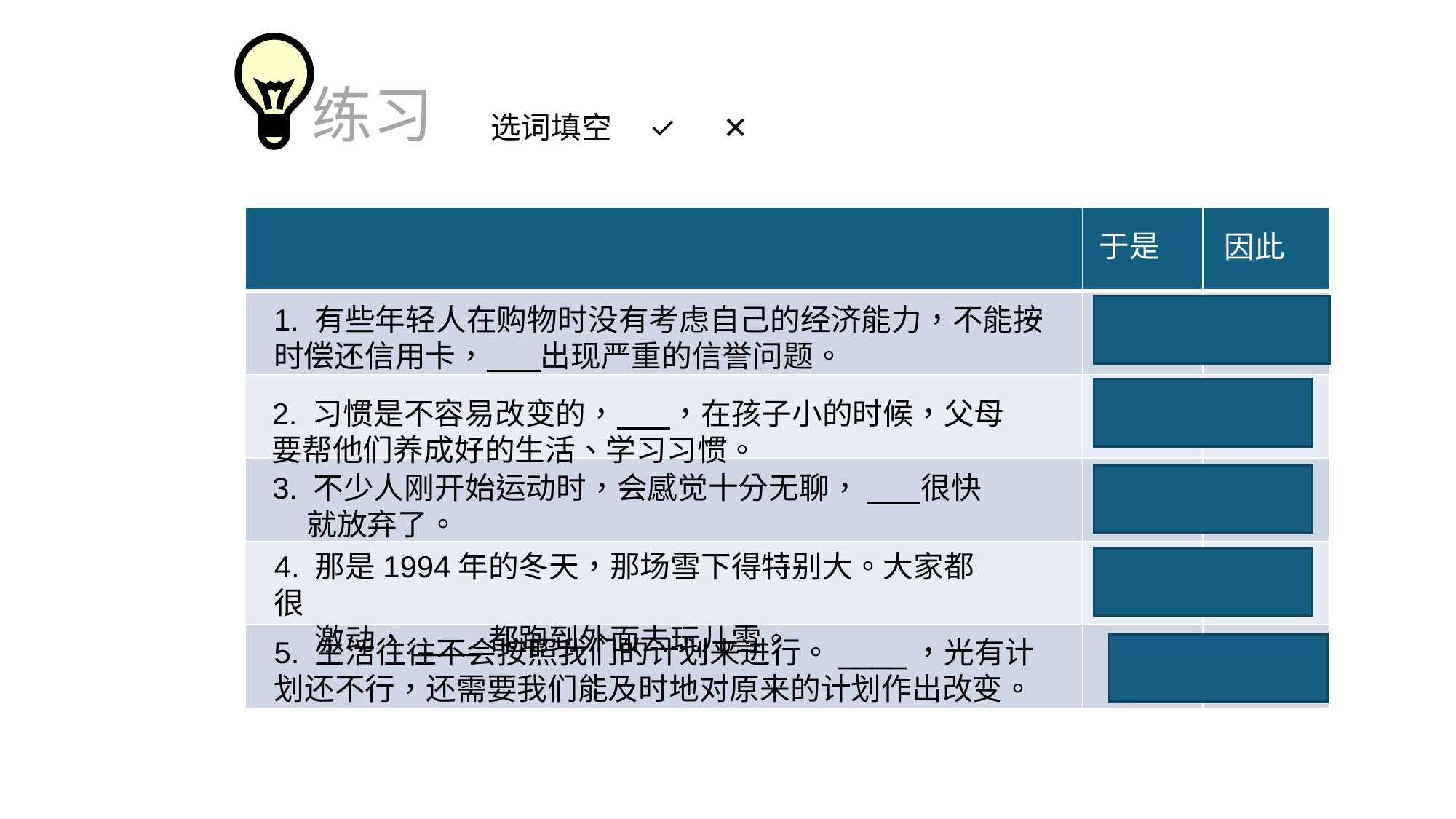

练习
选词填空
✓
✕
|  |  |  |
| --- | --- | --- |
|  |  |  |
|  |  |  |
|  |  |  |
|  |  |  |
|  |  |  |
于是
因此
1. 有些年轻人在购物时没有考虑自己的经济能力，不能按时偿还信用卡，        出现严重的信誉问题。

✓
✓

2. 习惯是不容易改变的，        ，在孩子小的时候，父母
要帮他们养成好的生活、学习习惯。
✕
✓
3. 不少人刚开始运动时，会感觉十分无聊，         很快
    就放弃了。

✓
✓
4. 那是1994年的冬天，那场雪下得特别大。大家都很
     激动，____都跑到外面去玩儿雪。

✓
✕
5. 生活往往不会按照我们的计划来进行。____，光有计划还不行，还需要我们能及时地对原来的计划作出改变。

✕
✓